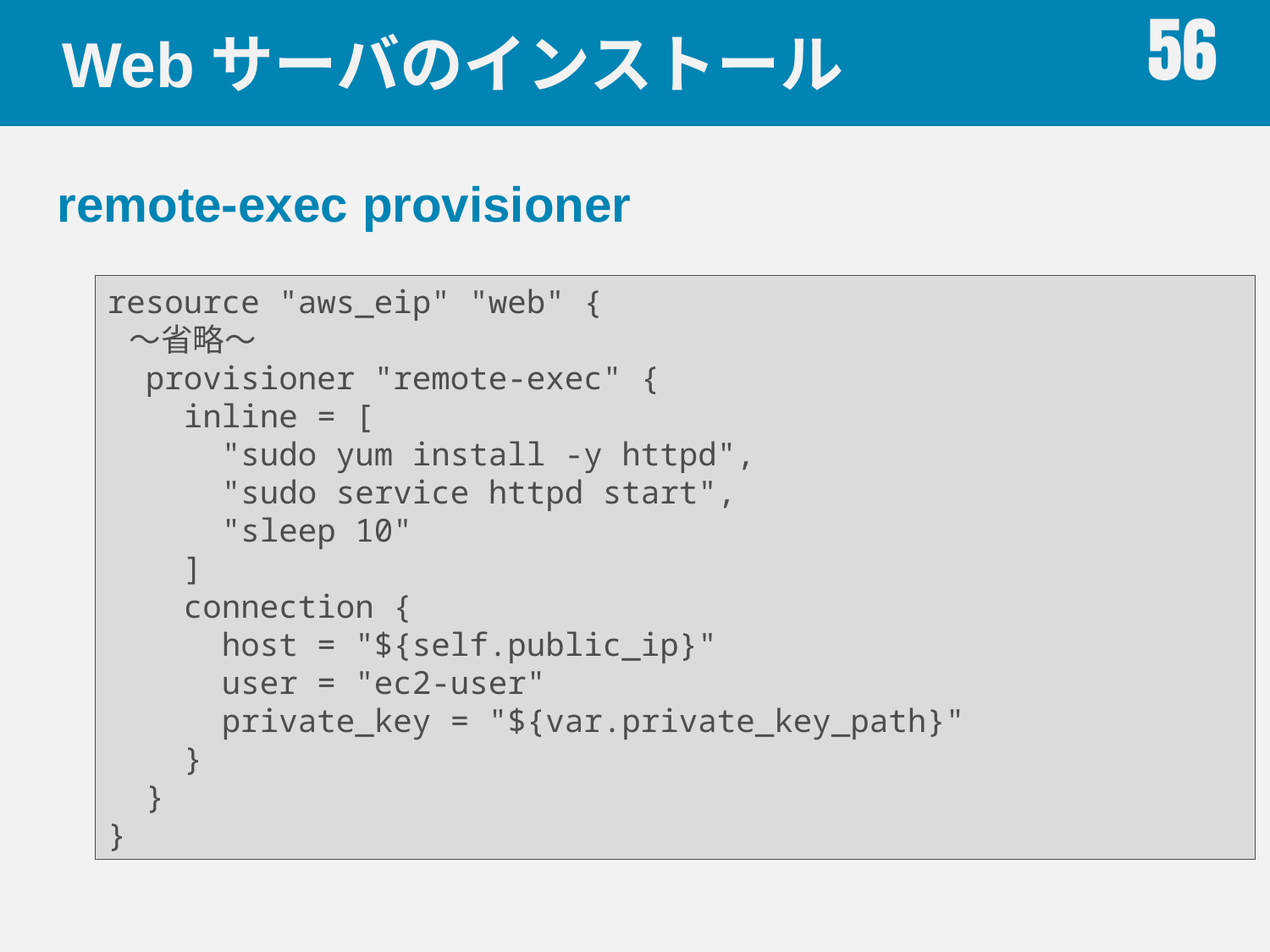

# Webサーバのインストール
 56
remote-exec provisioner
resource "aws_eip" "web" {
  ～省略～
  provisioner "remote-exec" {
    inline = [
      "sudo yum install -y httpd",
      "sudo service httpd start",
      "sleep 10"
    ]
    connection {
      host = "${self.public_ip}"
      user = "ec2-user"
      private_key = "${var.private_key_path}"
    }
  }
}